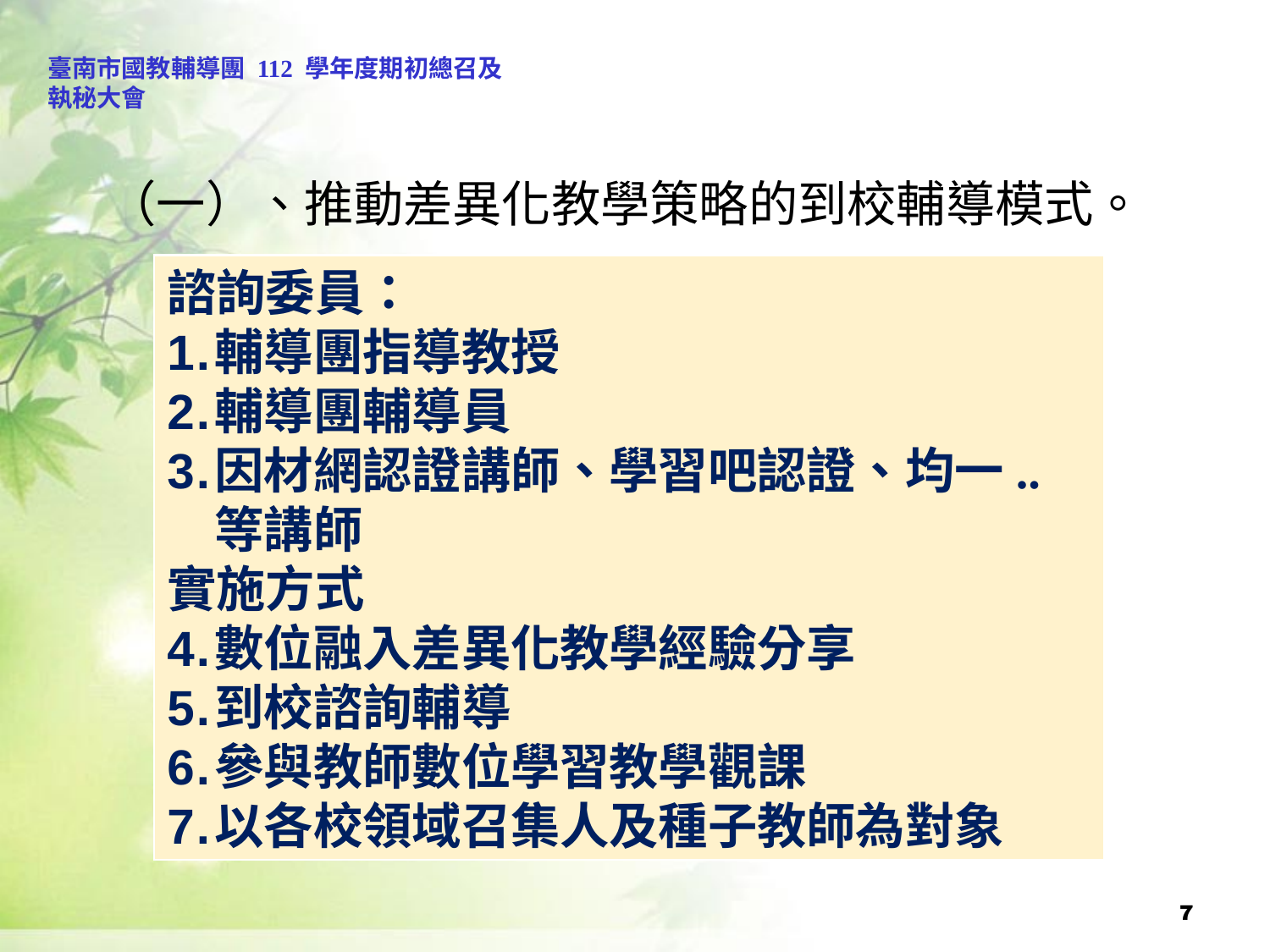

臺南市國教輔導團 112 學年度期初總召及執秘大會
（一）、推動差異化教學策略的到校輔導模式。
諮詢委員：
輔導團指導教授
輔導團輔導員
因材網認證講師、學習吧認證、均一..等講師
實施方式
數位融入差異化教學經驗分享
到校諮詢輔導
參與教師數位學習教學觀課
以各校領域召集人及種子教師為對象
7